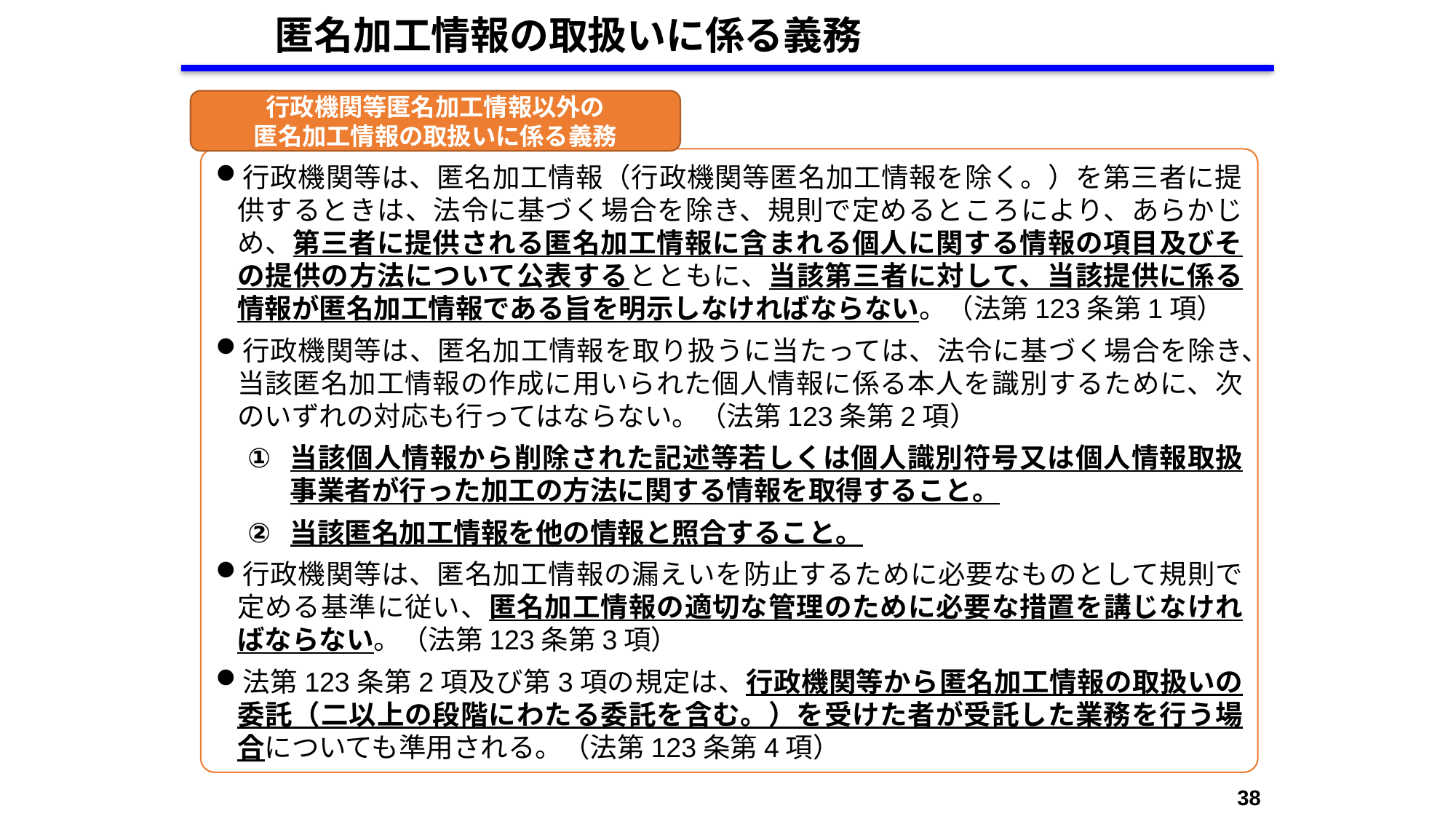

匿名加工情報の取扱いに係る義務

行政機関等匿名加工情報以外の
匿名加工情報の取扱いに係る義務
行政機関等は、匿名加工情報（行政機関等匿名加工情報を除く。）を第三者に提供するときは、法令に基づく場合を除き、規則で定めるところにより、あらかじめ、第三者に提供される匿名加工情報に含まれる個人に関する情報の項目及びその提供の方法について公表するとともに、当該第三者に対して、当該提供に係る情報が匿名加工情報である旨を明示しなければならない。（法第123条第1項）
行政機関等は、匿名加工情報を取り扱うに当たっては、法令に基づく場合を除き、当該匿名加工情報の作成に用いられた個人情報に係る本人を識別するために、次のいずれの対応も行ってはならない。（法第123条第2項）
当該個人情報から削除された記述等若しくは個人識別符号又は個人情報取扱事業者が行った加工の方法に関する情報を取得すること。
当該匿名加工情報を他の情報と照合すること。
行政機関等は、匿名加工情報の漏えいを防止するために必要なものとして規則で定める基準に従い、匿名加工情報の適切な管理のために必要な措置を講じなければならない。（法第123条第3項）
法第123条第2項及び第3項の規定は、行政機関等から匿名加工情報の取扱いの委託（二以上の段階にわたる委託を含む。）を受けた者が受託した業務を行う場合についても準用される。（法第123条第4項）
38